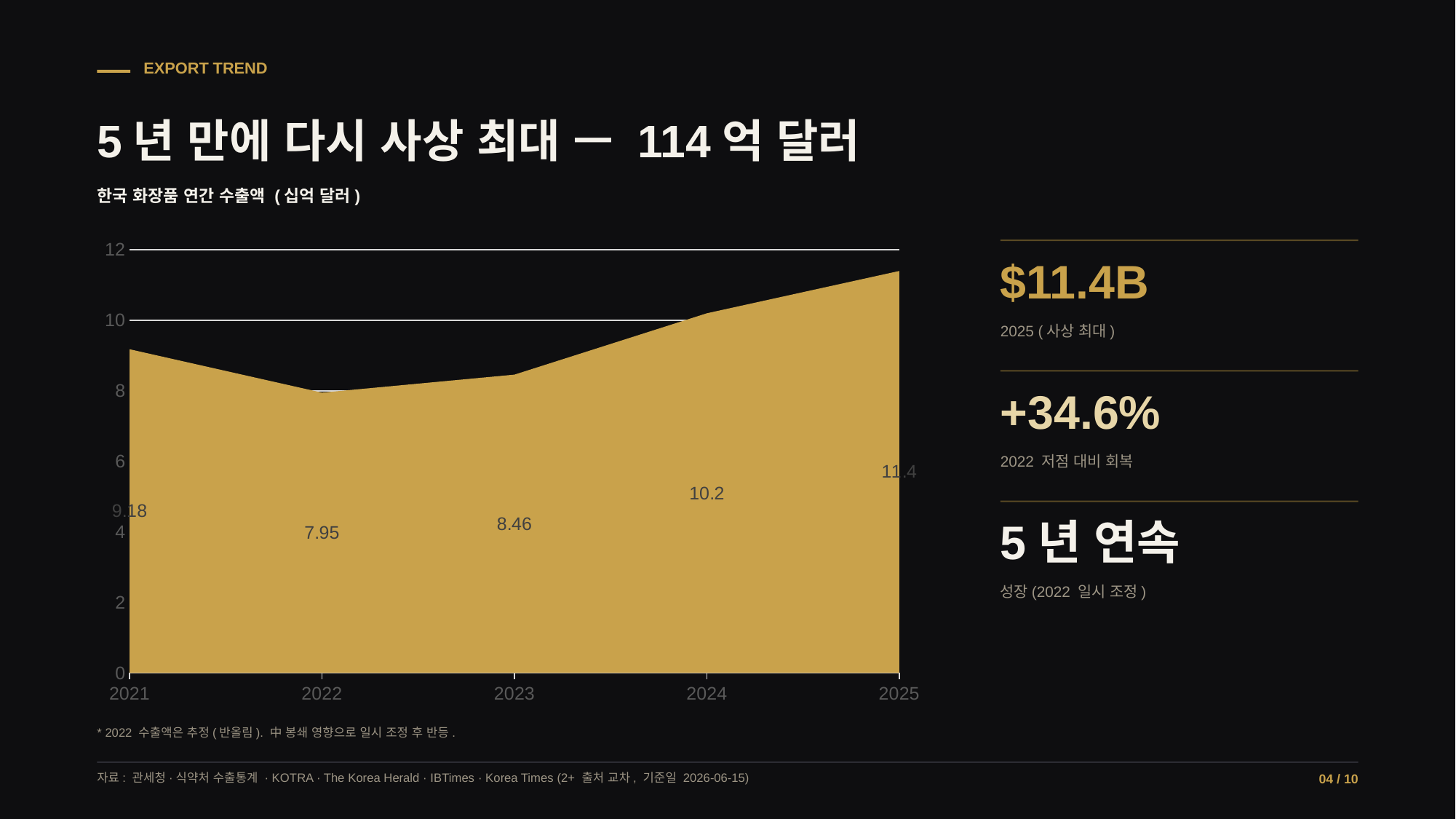

EXPORT TREND

5년 만에 다시 사상 최대 — 114억 달러
한국 화장품 연간 수출액 (십억 달러)

### Chart

| Category |  |
|---|---|
| 2021 | 9.18 |
| 2022 | 7.95 |
| 2023 | 8.46 |
| 2024 | 10.2 |
| 2025 | 11.4 |
$11.4B
2025 (사상 최대)

+34.6%
2022 저점 대비 회복

5년 연속
성장(2022 일시 조정)
* 2022 수출액은 추정(반올림). 中 봉쇄 영향으로 일시 조정 후 반등.

자료: 관세청·식약처 수출통계 · KOTRA · The Korea Herald · IBTimes · Korea Times (2+ 출처 교차, 기준일 2026-06-15)
04 / 10